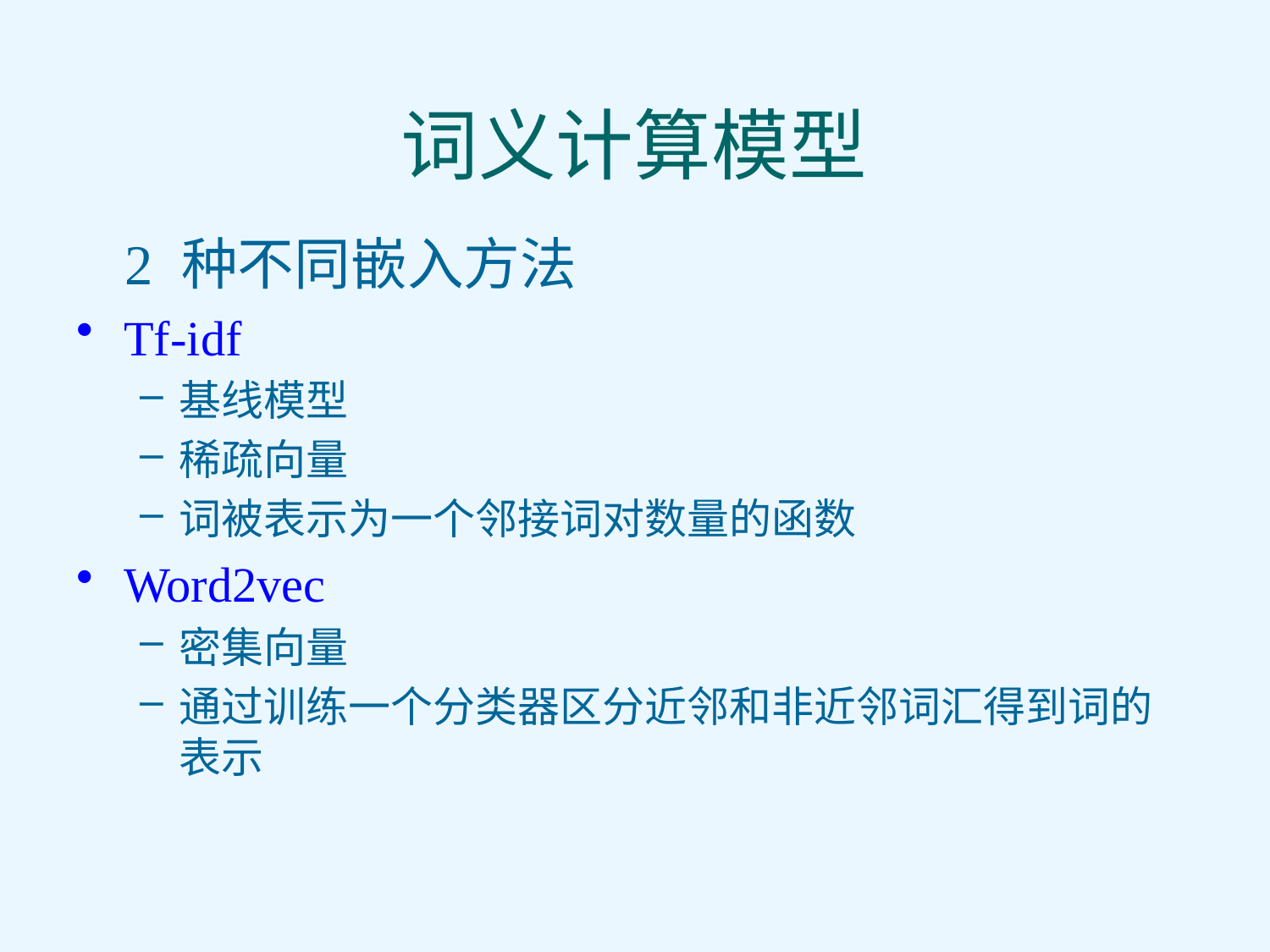

# 词义计算模型
    2 种不同嵌入方法
Tf-idf
基线模型
稀疏向量
词被表示为一个邻接词对数量的函数
Word2vec
密集向量
通过训练一个分类器区分近邻和非近邻词汇得到词的表示